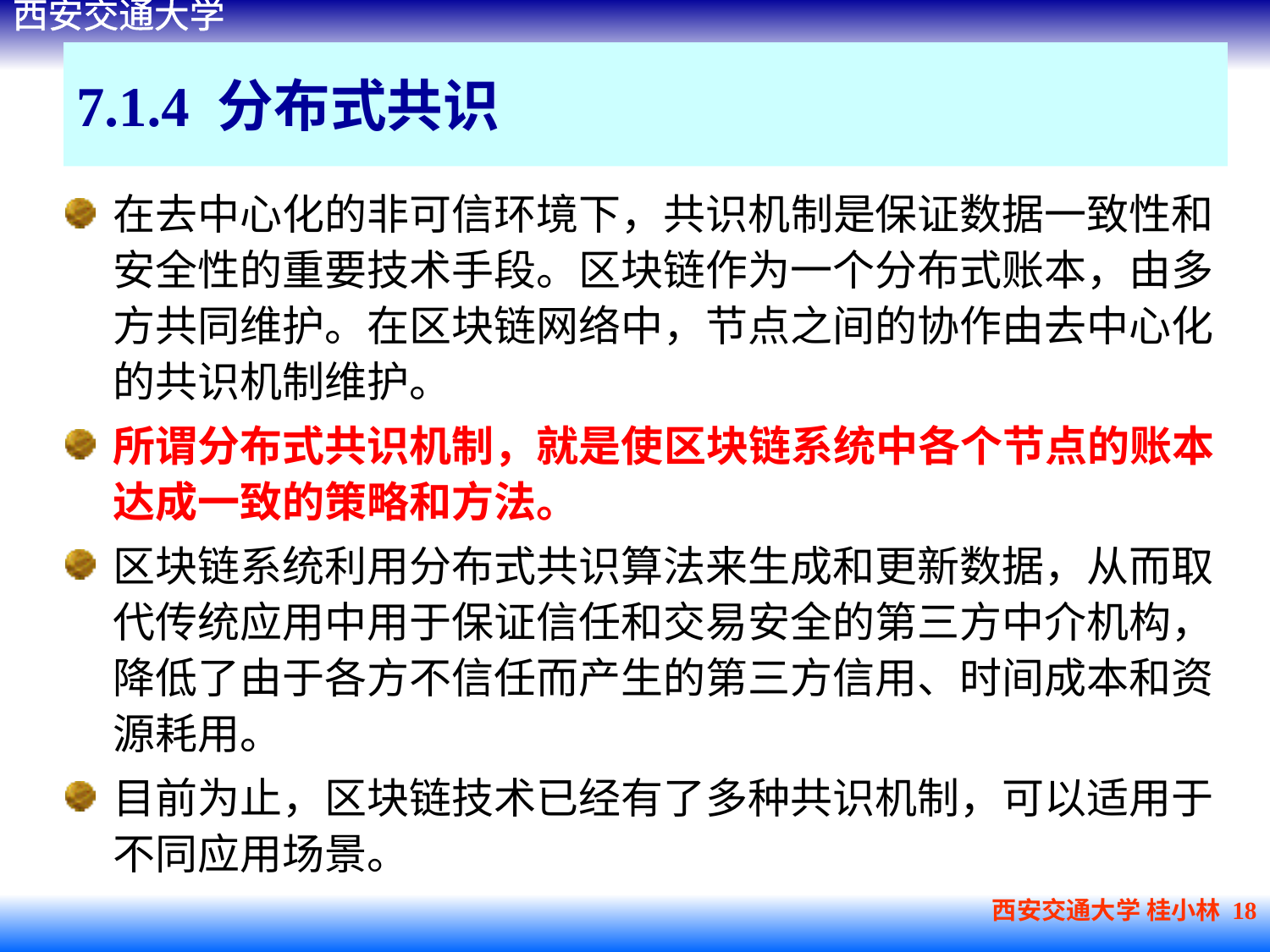

# 7.1.4 分布式共识
在去中心化的非可信环境下，共识机制是保证数据一致性和安全性的重要技术手段。区块链作为一个分布式账本，由多方共同维护。在区块链网络中，节点之间的协作由去中心化的共识机制维护。
所谓分布式共识机制，就是使区块链系统中各个节点的账本达成一致的策略和方法。
区块链系统利用分布式共识算法来生成和更新数据，从而取代传统应用中用于保证信任和交易安全的第三方中介机构，降低了由于各方不信任而产生的第三方信用、时间成本和资源耗用。
目前为止，区块链技术已经有了多种共识机制，可以适用于不同应用场景。
西安交通大学 桂小林 18